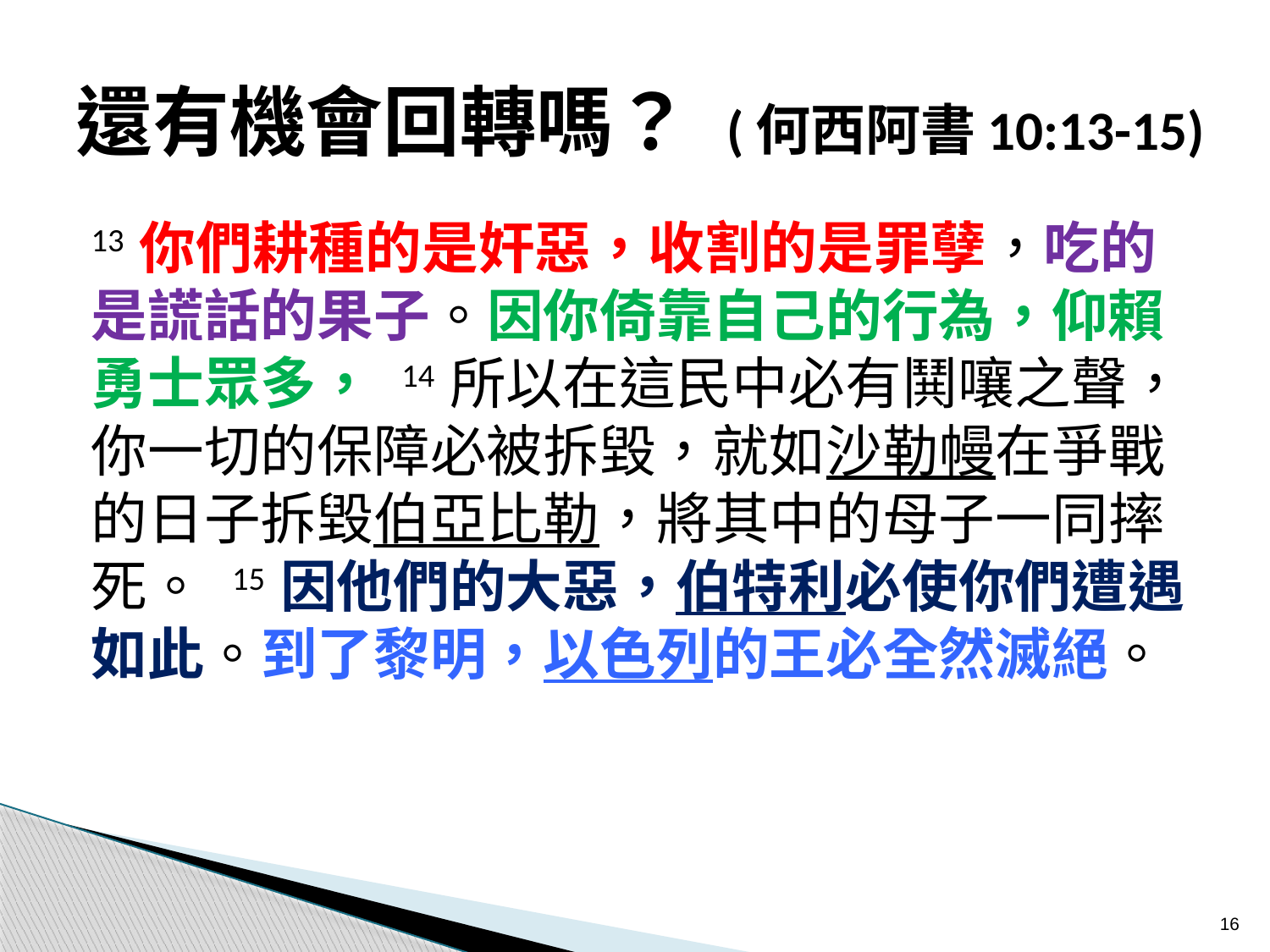

# 還有機會回轉嗎？ (何西阿書10:13-15)
13 你們耕種的是奸惡，收割的是罪孽，吃的是謊話的果子。因你倚靠自己的行為，仰賴勇士眾多， 14 所以在這民中必有鬨嚷之聲，你一切的保障必被拆毀，就如沙勒幔在爭戰的日子拆毀伯亞比勒，將其中的母子一同摔死。 15 因他們的大惡，伯特利必使你們遭遇如此。到了黎明，以色列的王必全然滅絕。
16